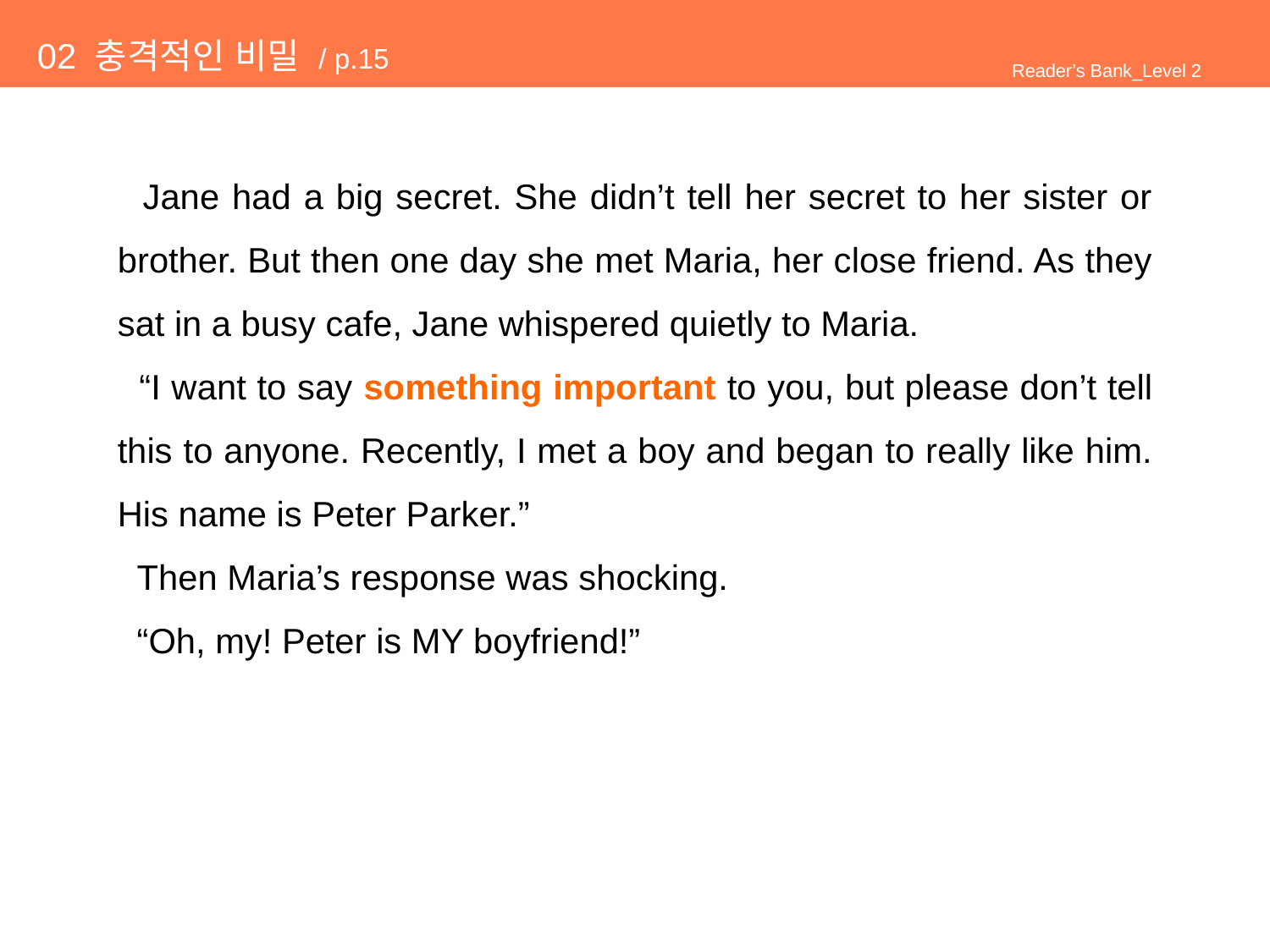

# 02 충격적인 비밀 / p.15
Reader’s Bank_Level 2
  Jane had a big secret. She didn’t tell her secret to her sister or brother. But then one day she met Maria, her close friend. As they sat in a busy cafe, Jane whispered quietly to Maria.
  “I want to say something important to you, but please don’t tell this to anyone. Recently, I met a boy and began to really like him. His name is Peter Parker.”
  Then Maria’s response was shocking.
  “Oh, my! Peter is MY boyfriend!”